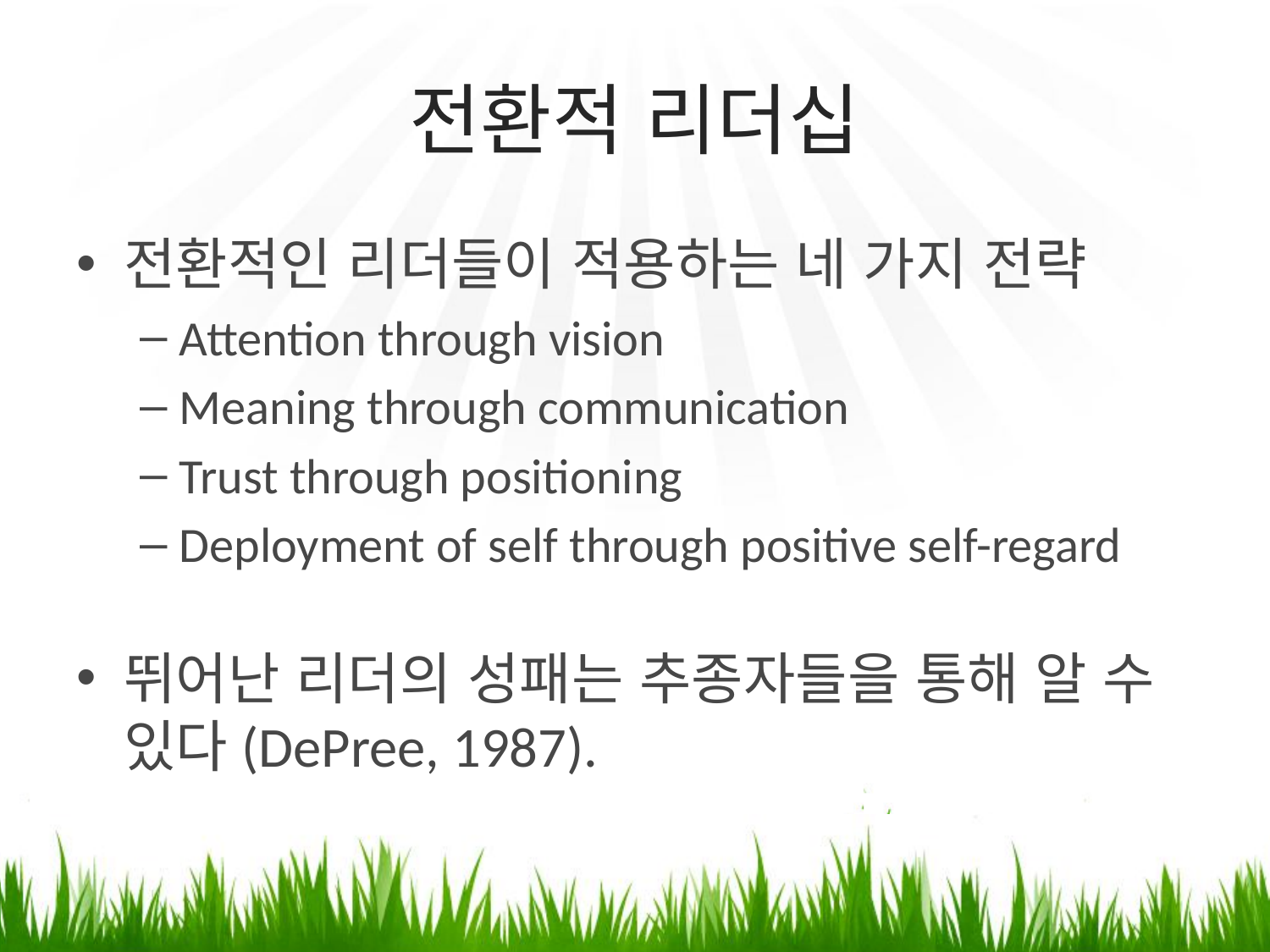

# 전환적 리더십
전환적인 리더들이 적용하는 네 가지 전략
Attention through vision
Meaning through communication
Trust through positioning
Deployment of self through positive self-regard
뛰어난 리더의 성패는 추종자들을 통해 알 수 있다(DePree, 1987).